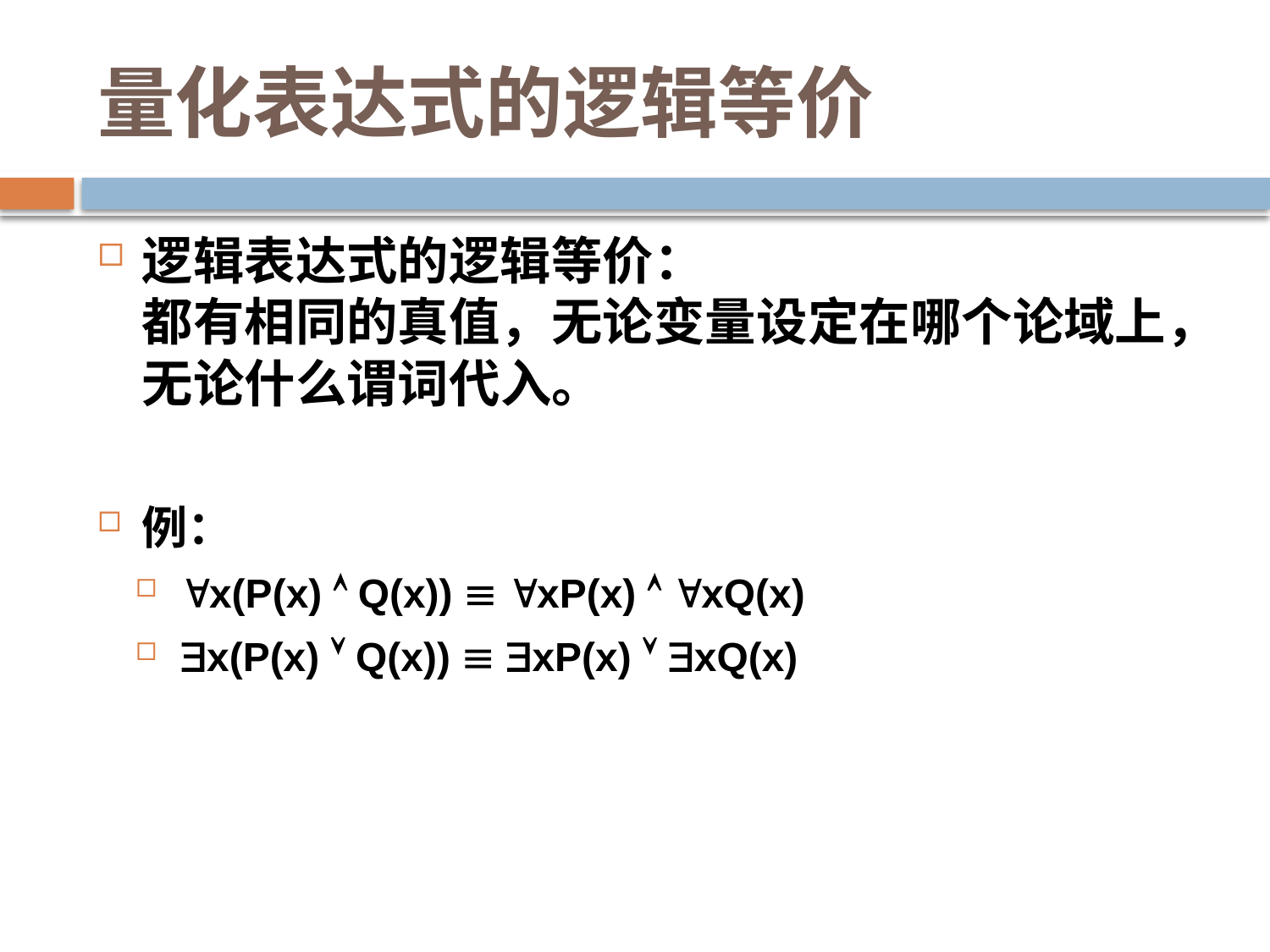

# 量化表达式的逻辑等价
逻辑表达式的逻辑等价：
都有相同的真值，无论变量设定在哪个论域上，无论什么谓词代入。

例：
∀x(P(x) ∧ Q(x)) ≡ ∀xP(x) ∧ ∀xQ(x)
∃x(P(x) ∨ Q(x)) ≡ ∃xP(x) ∨ ∃xQ(x)